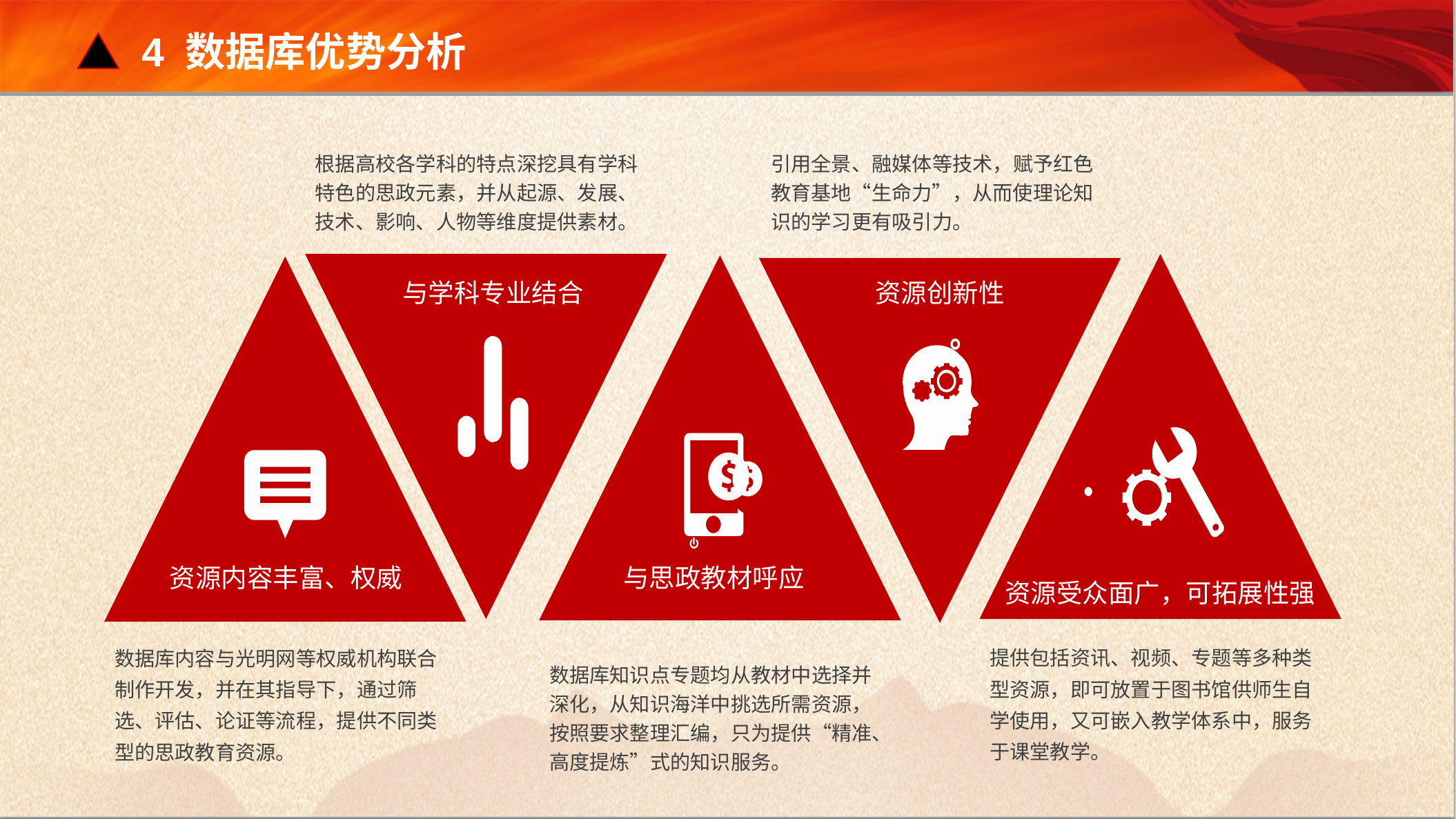

4 数据库优势分析

根据高校各学科的特点深挖具有学科特色的思政元素，并从起源、发展、技术、影响、人物等维度提供素材。
引用全景、融媒体等技术，赋予红色教育基地“生命力”，从而使理论知识的学习更有吸引力。

与学科专业结合
资源创新性

与思政教材呼应
资源内容丰富、权威
资源受众面广，可拓展性强
提供包括资讯、视频、专题等多种类型资源，即可放置于图书馆供师生自学使用，又可嵌入教学体系中，服务于课堂教学。
数据库内容与光明网等权威机构联合制作开发，并在其指导下，通过筛选、评估、论证等流程，提供不同类型的思政教育资源。
数据库知识点专题均从教材中选择并深化，从知识海洋中挑选所需资源，按照要求整理汇编，只为提供“精准、高度提炼”式的知识服务。